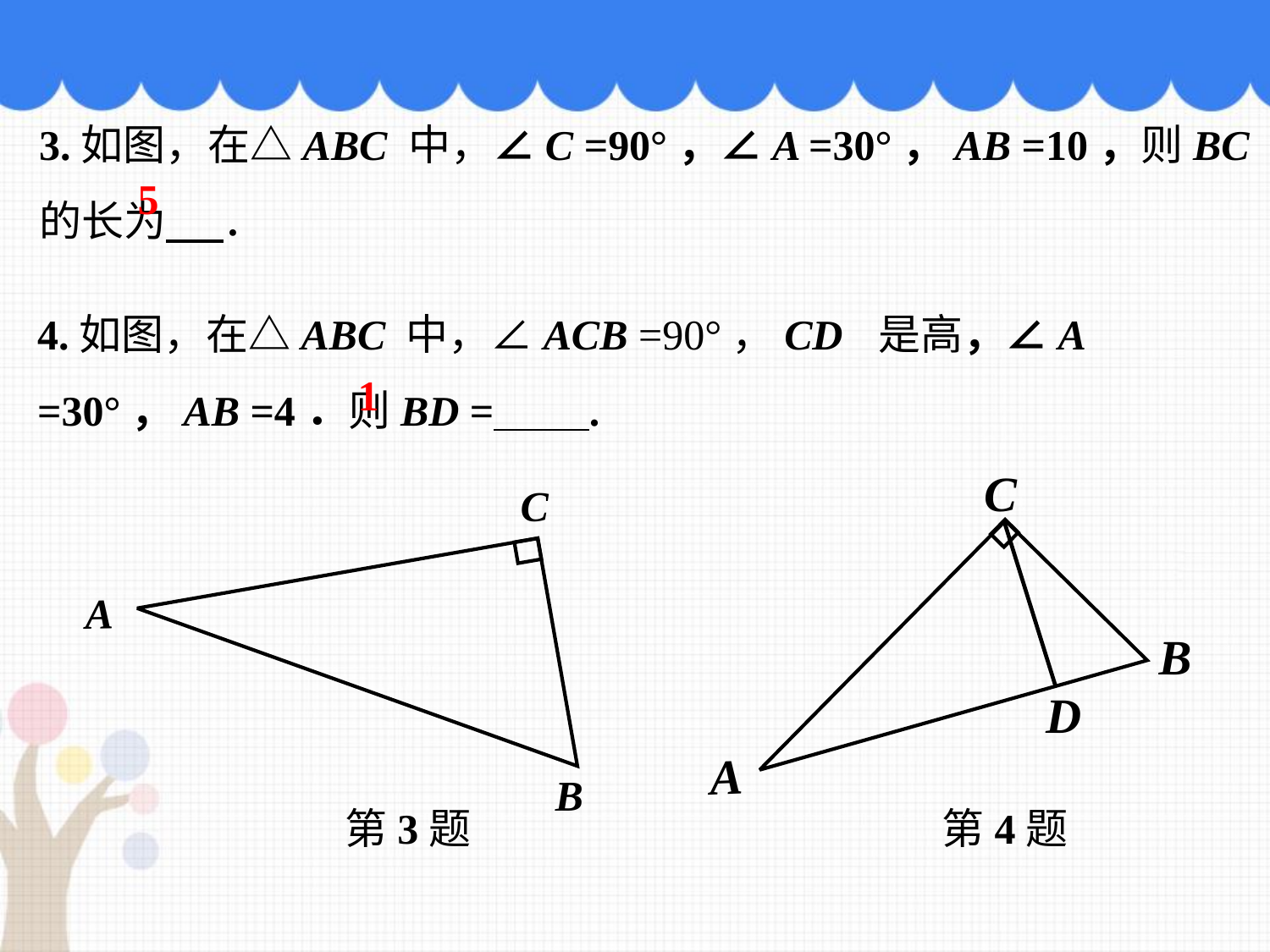

3.如图，在△ABC 中，∠C =90°，∠A =30°，AB =10，则BC 的长为      ．
5
4.如图，在△ABC 中，∠ACB =90°，CD 是高，∠A =30°，AB =4．则BD =         .
1
C

A
B
C

B
D
A
第3题
第4题